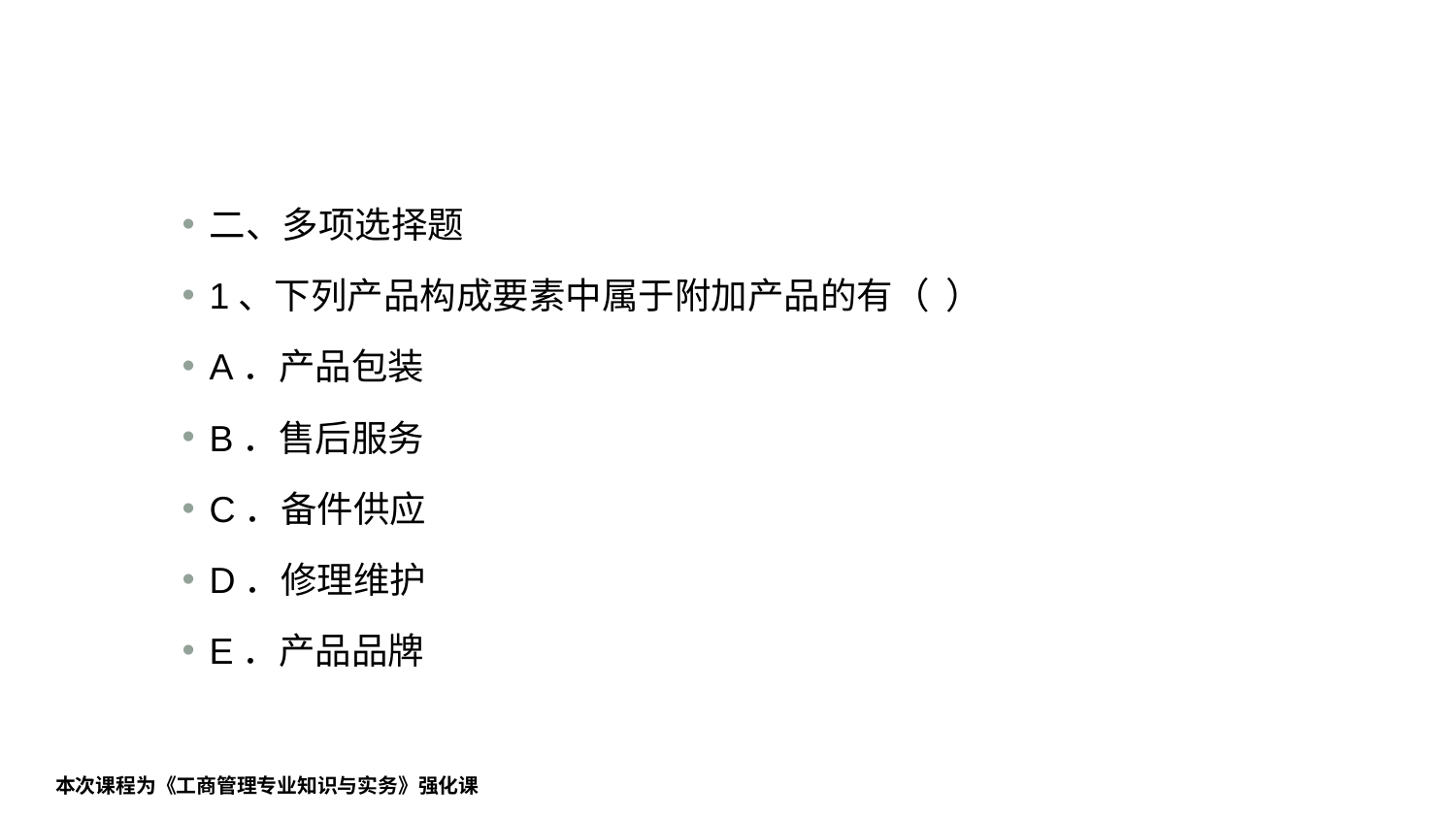

#
二、多项选择题
1、下列产品构成要素中属于附加产品的有（  ）
A．产品包装
B．售后服务
C．备件供应
D．修理维护
E．产品品牌